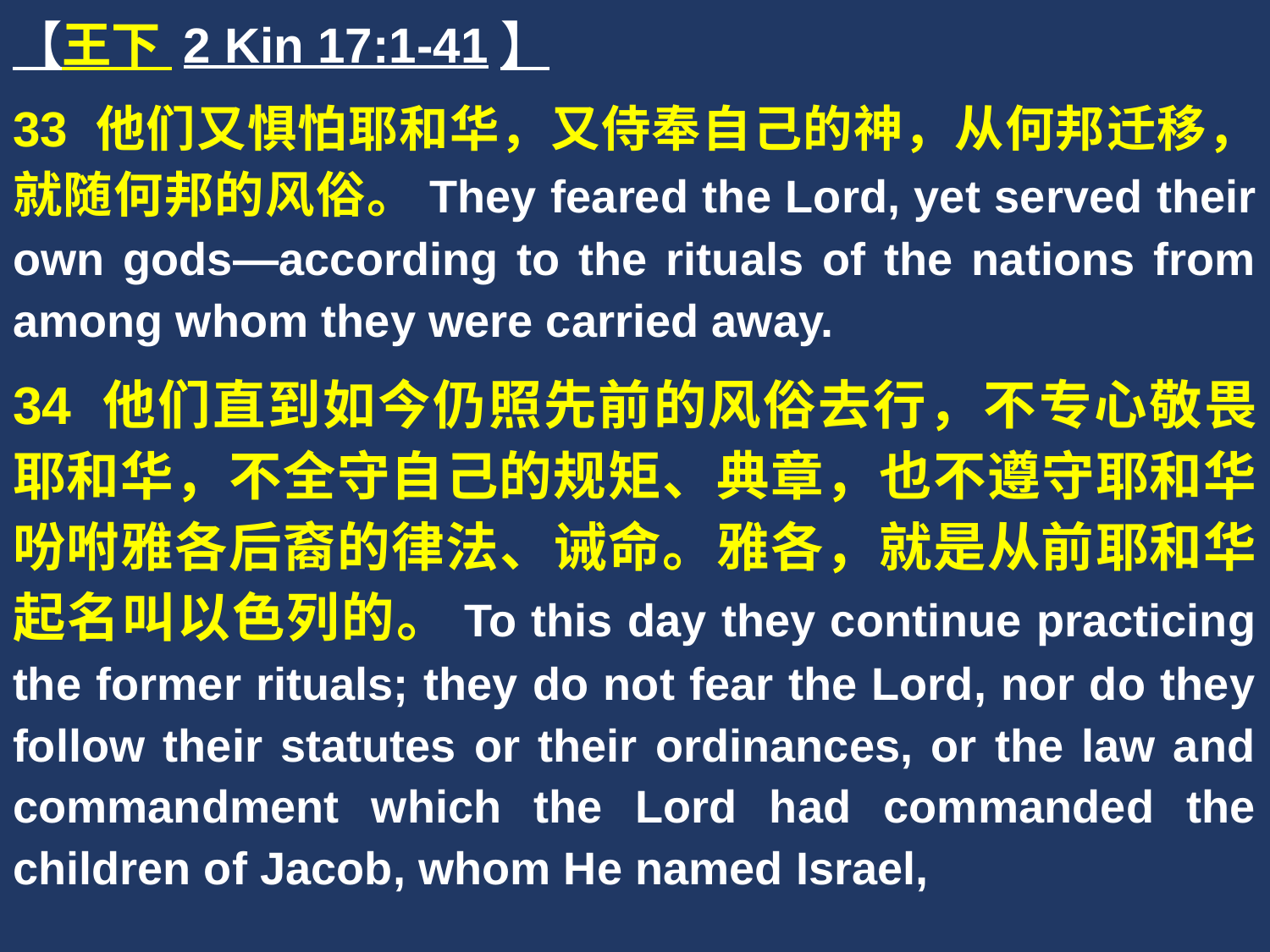

【王下 2 Kin 17:1-41】
33 他们又惧怕耶和华，又侍奉自己的神，从何邦迁移，就随何邦的风俗。They feared the Lord, yet served their own gods—according to the rituals of the nations from among whom they were carried away.
34 他们直到如今仍照先前的风俗去行，不专心敬畏耶和华，不全守自己的规矩、典章，也不遵守耶和华吩咐雅各后裔的律法、诫命。雅各，就是从前耶和华起名叫以色列的。To this day they continue practicing the former rituals; they do not fear the Lord, nor do they follow their statutes or their ordinances, or the law and commandment which the Lord had commanded the children of Jacob, whom He named Israel,